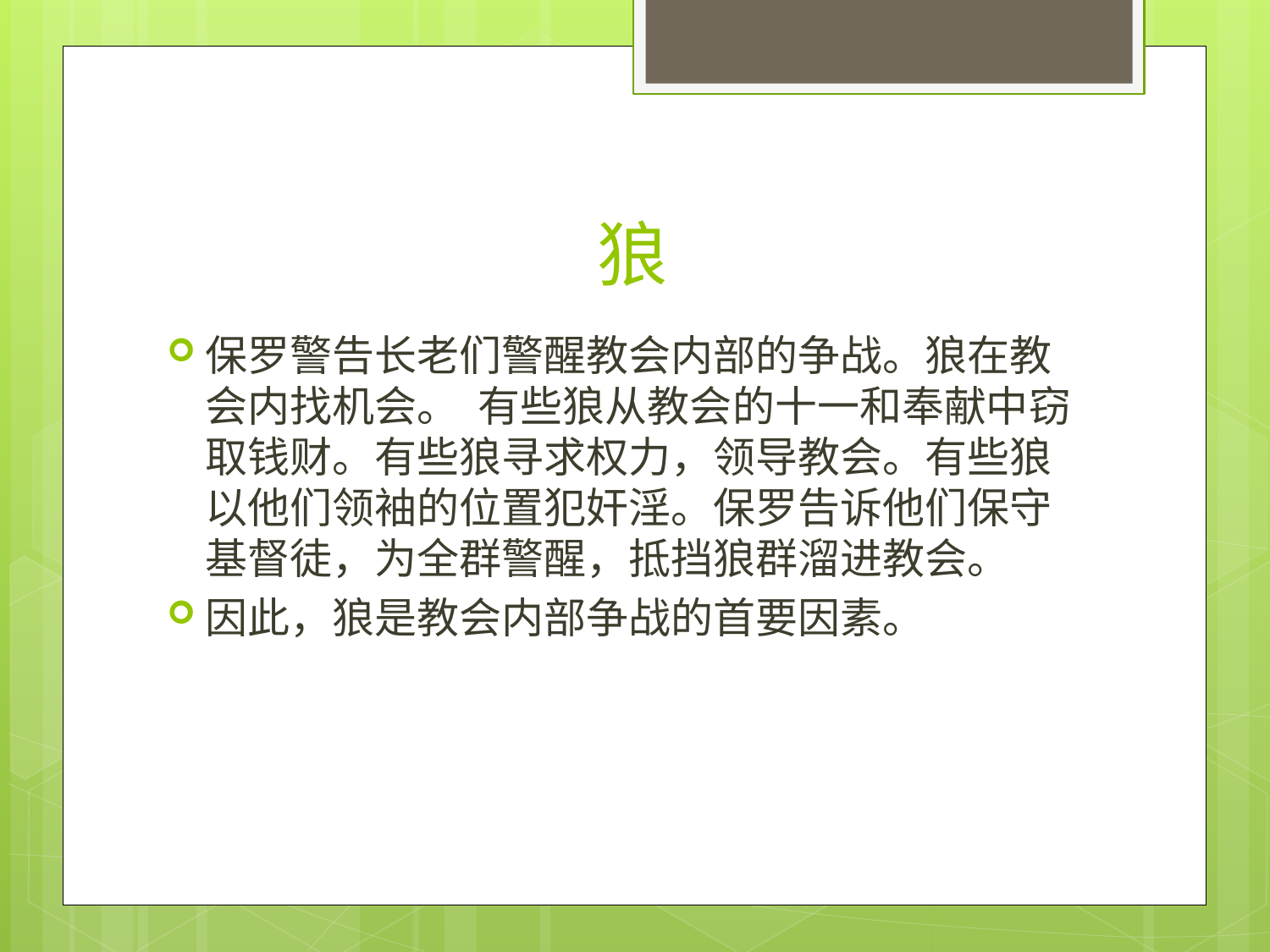

# 狼
保罗警告长老们警醒教会内部的争战。狼在教会内找机会。  有些狼从教会的十一和奉献中窃取钱财。有些狼寻求权力，领导教会。有些狼以他们领袖的位置犯奸淫。保罗告诉他们保守基督徒，为全群警醒，抵挡狼群溜进教会。
因此，狼是教会内部争战的首要因素。